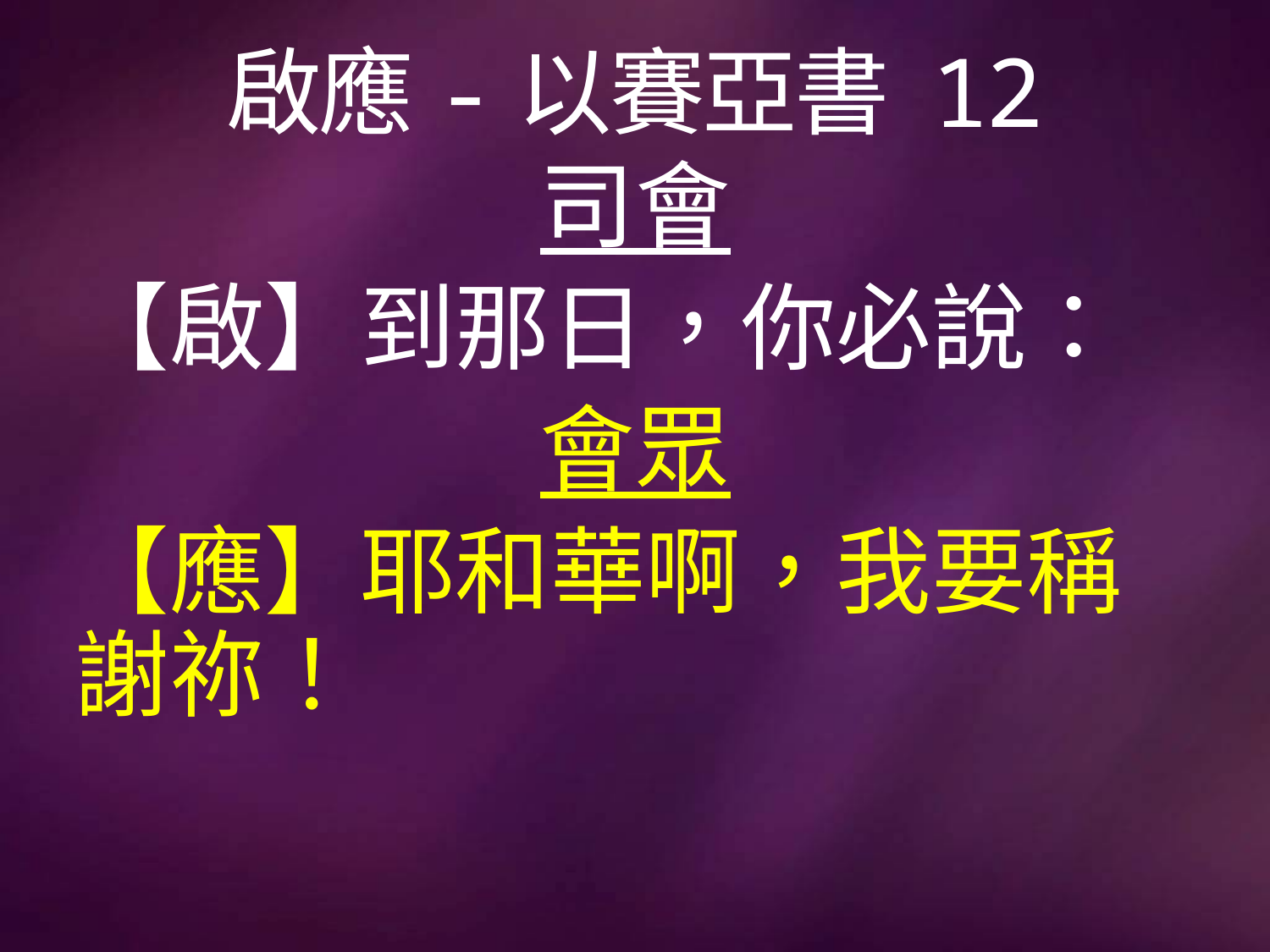

# 啟應-以賽亞書 12
司會
【啟】到那日，你必說：
會眾
【應】耶和華啊，我要稱謝祢！